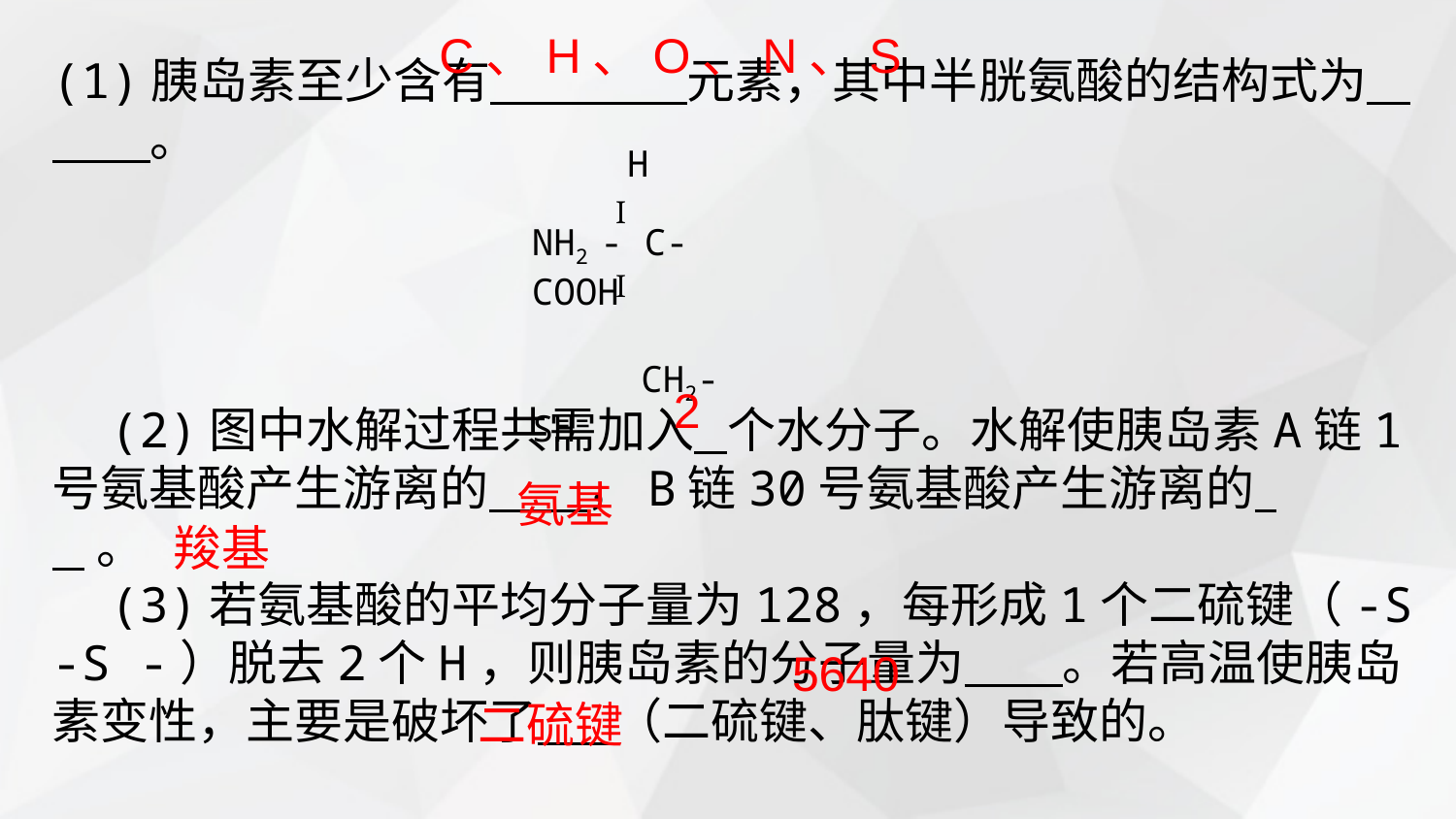

C、H、O、N、S
(1)胰岛素至少含有                  元素，其中半胱氨酸的结构式为              。

  (2)图中水解过程共需加入   个水分子。水解使胰岛素A链1号氨基酸产生游离的         ，B链30号氨基酸产生游离的
   。
  (3)若氨基酸的平均分子量为128，每形成1个二硫键（-S -S -）脱去2个H，则胰岛素的分子量为         。若高温使胰岛素变性，主要是破坏了       （二硫键、肽键）导致的。

NH2 - C-COOH

     CH2-SH
Ⅰ
H
Ⅰ
2
氨基
羧基
5640
二硫键